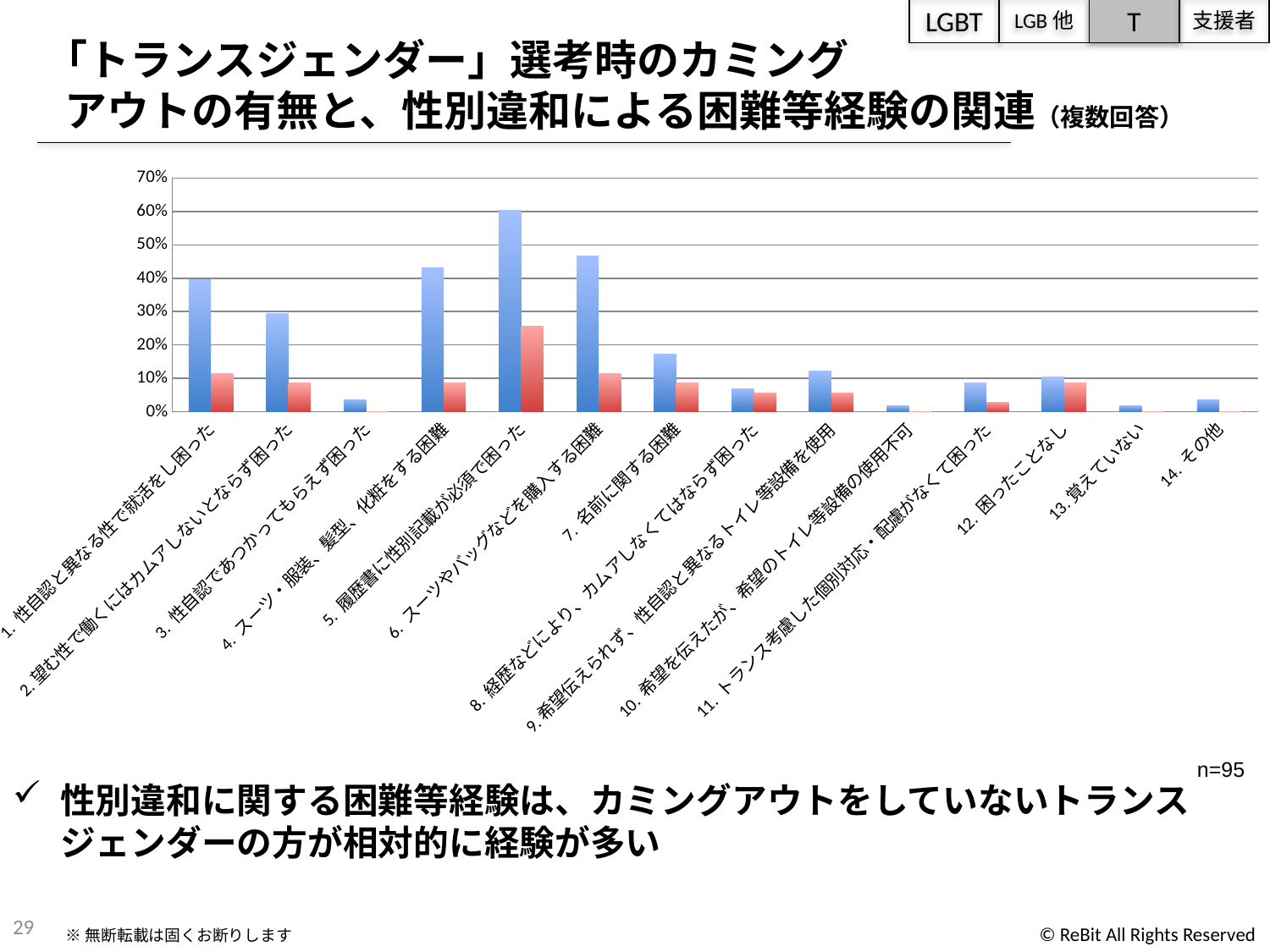

LGBT
LGB他
T
支援者
「トランスジェンダー」選考時のカミング
 アウトの有無と、性別違和による困難等経験の関連（複数回答）

### Chart

| Category | COなし（n-58） | COあり(n=35) |
|---|---|---|
| 1. 性自認と異なる性で就活をし困った | 0.396551724137931 | 0.114285714285714 |
| 2.望む性で働くにはカムアしないとならず困った | 0.293103448275862 | 0.0857142857142857 |
| 3. 性自認であつかってもらえず困った | 0.0344827586206896 | 0.0 |
| 4. スーツ・服装、髪型、化粧をする困難 | 0.431034482758621 | 0.0857142857142857 |
| 5. 履歴書に性別記載が必須で困った | 0.603448275862069 | 0.257142857142857 |
| 6. スーツやバッグなどを購入する困難 | 0.46551724137931 | 0.114285714285714 |
| 7. 名前に関する困難 | 0.172413793103448 | 0.0857142857142857 |
| 8. 経歴などにより、カムアしなくてはならず困った | 0.0689655172413793 | 0.0571428571428571 |
| 9.希望伝えられず、性自認と異なるトイレ等設備を使用 | 0.120689655172414 | 0.0571428571428571 |
| 10. 希望を伝えたが、希望のトイレ等設備の使用不可 | 0.0172413793103448 | 0.0 |
| 11. トランス考慮した個別対応・配慮がなくて困った | 0.0862068965517241 | 0.0285714285714286 |
| 12. 困ったことなし | 0.103448275862069 | 0.0857142857142857 |
| 13.覚えていない | 0.0172413793103448 | 0.0 |
| 14. その他 | 0.0344827586206896 | 0.0 |
n=95
性別違和に関する困難等経験は、カミングアウトをしていないトランスジェンダーの方が相対的に経験が多い
29